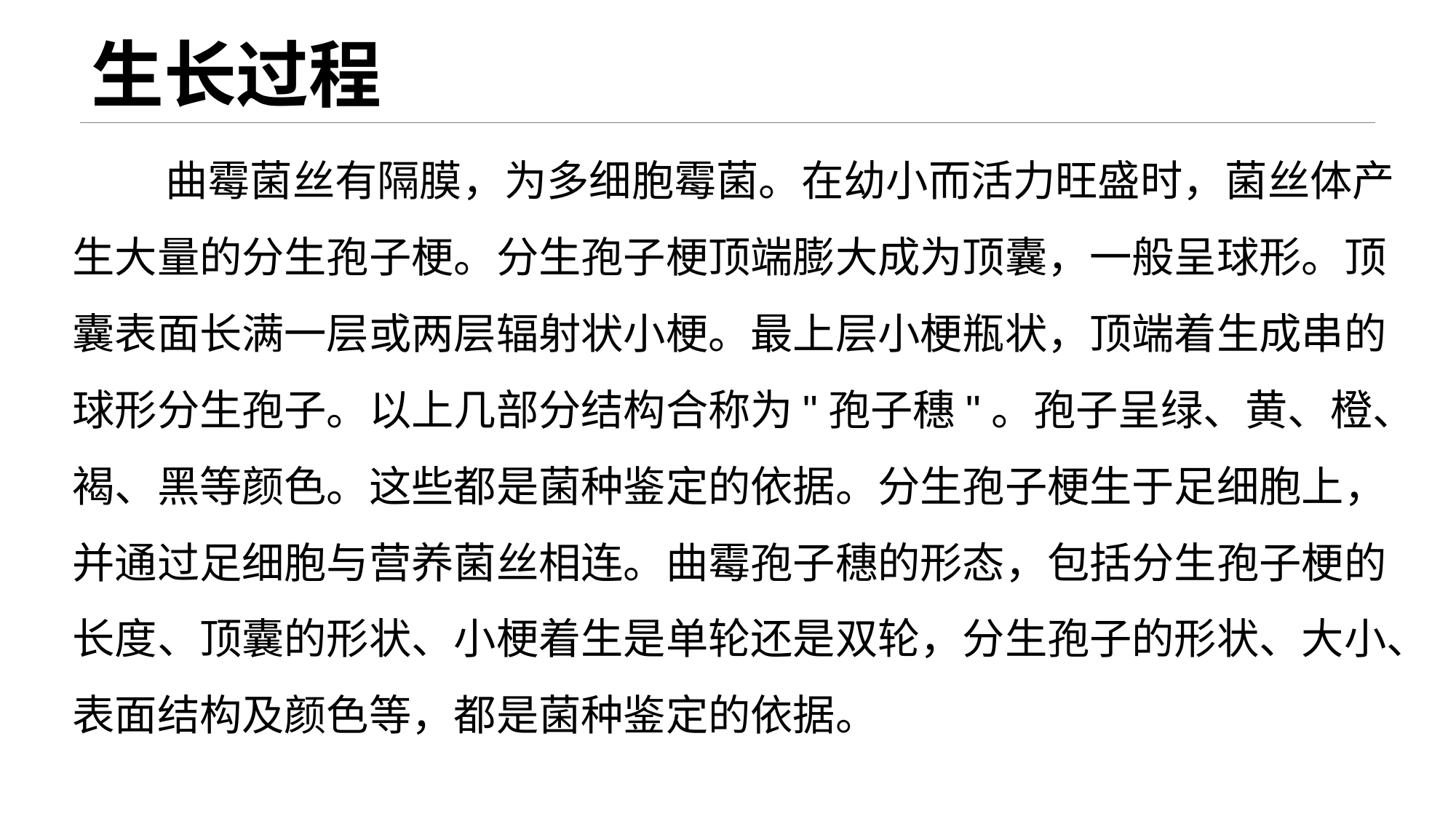

# 生长过程
   曲霉菌丝有隔膜，为多细胞霉菌。在幼小而活力旺盛时，菌丝体产生大量的分生孢子梗。分生孢子梗顶端膨大成为顶囊，一般呈球形。顶囊表面长满一层或两层辐射状小梗。最上层小梗瓶状，顶端着生成串的球形分生孢子。以上几部分结构合称为"孢子穗"。孢子呈绿、黄、橙、褐、黑等颜色。这些都是菌种鉴定的依据。分生孢子梗生于足细胞上，并通过足细胞与营养菌丝相连。曲霉孢子穗的形态，包括分生孢子梗的长度、顶囊的形状、小梗着生是单轮还是双轮，分生孢子的形状、大小、表面结构及颜色等，都是菌种鉴定的依据。